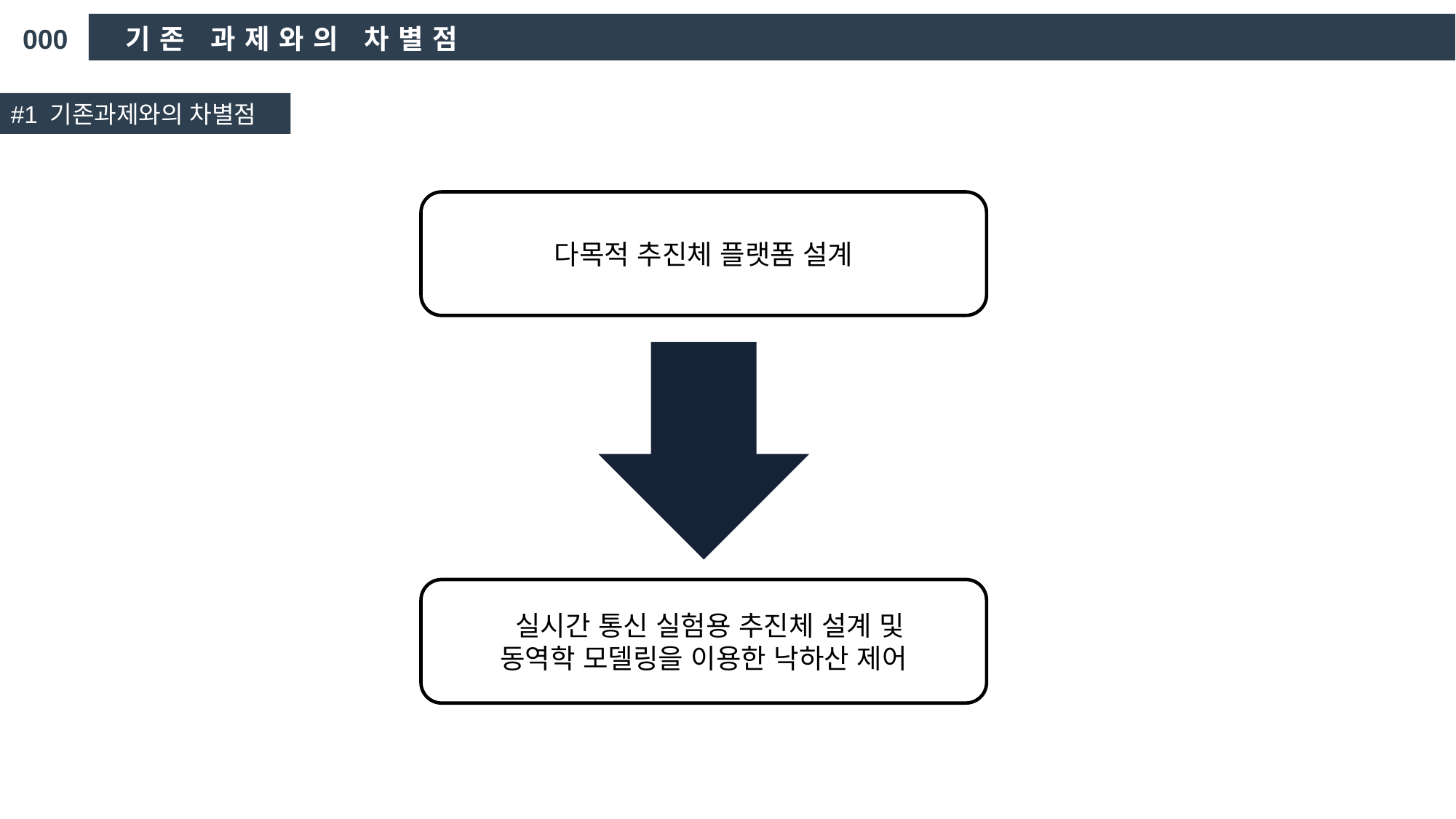

000
기존 과제와의 차별점
#1 기존과제와의 차별점
다목적 추진체 플랫폼 설계

 실시간 통신 실험용 추진체 설계 및
동역학 모델링을 이용한 낙하산 제어